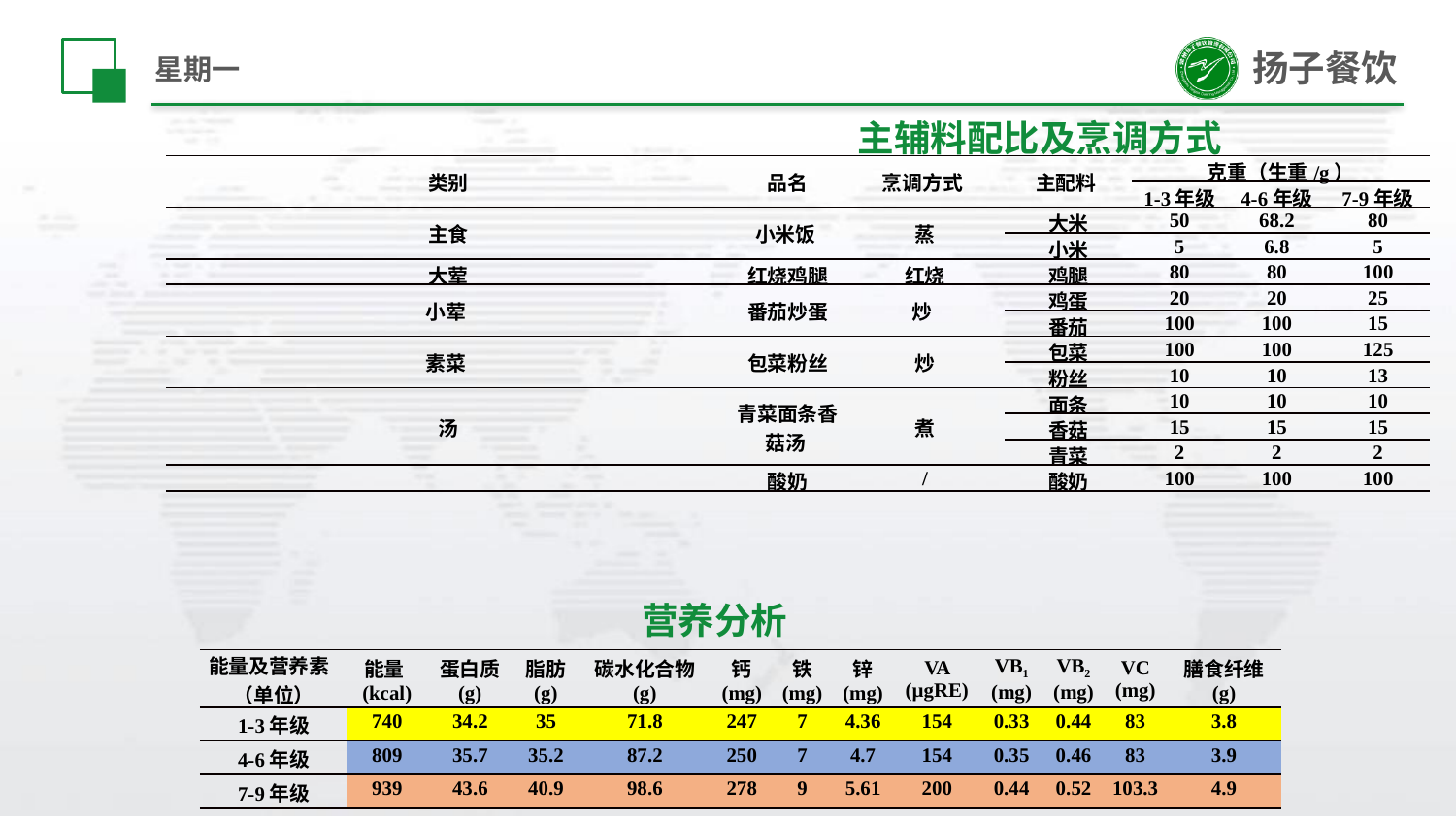

# 星期一
主辅料配比及烹调方式
| 类别 | 品名 | 烹调方式 | 主配料 | 克重（生重/g） |  |  |
| --- | --- | --- | --- | --- | --- | --- |
|  |  |  |  | 1-3年级 | 4-6年级 | 7-9年级 |
| 主食 | 小米饭 | 蒸 | 大米 | 50 | 68.2 | 80 |
|  |  |  | 小米 | 5 | 6.8 | 5 |
| 大荤 | 红烧鸡腿 | 红烧 | 鸡腿 | 80 | 80 | 100 |
| 小荤 | 番茄炒蛋 | 炒 | 鸡蛋 | 20 | 20 | 25 |
|  |  |  | 番茄 | 100 | 100 | 15 |
| 素菜 | 包菜粉丝 | 炒 | 包菜 | 100 | 100 | 125 |
|  |  |  | 粉丝 | 10 | 10 | 13 |
| 汤 | 青菜面条香菇汤 | 煮 | 面条 | 10 | 10 | 10 |
|  |  |  | 香菇 | 15 | 15 | 15 |
|  |  |  | 青菜 | 2 | 2 | 2 |
|  | 酸奶 | / | 酸奶 | 100 | 100 | 100 |
营养分析
| 能量及营养素 （单位） | 能量(kcal) | 蛋白质 (g) | 脂肪 (g) | 碳水化合物 (g) | 钙 (mg) | 铁 (mg) | 锌 (mg) | VA (µgRE) | VB1 (mg) | VB2 (mg) | VC (mg) | 膳食纤维 (g) |
| --- | --- | --- | --- | --- | --- | --- | --- | --- | --- | --- | --- | --- |
| 1-3年级 | 740 | 34.2 | 35 | 71.8 | 247 | 7 | 4.36 | 154 | 0.33 | 0.44 | 83 | 3.8 |
| 4-6年级 | 809 | 35.7 | 35.2 | 87.2 | 250 | 7 | 4.7 | 154 | 0.35 | 0.46 | 83 | 3.9 |
| 7-9年级 | 939 | 43.6 | 40.9 | 98.6 | 278 | 9 | 5.61 | 200 | 0.44 | 0.52 | 103.3 | 4.9 |